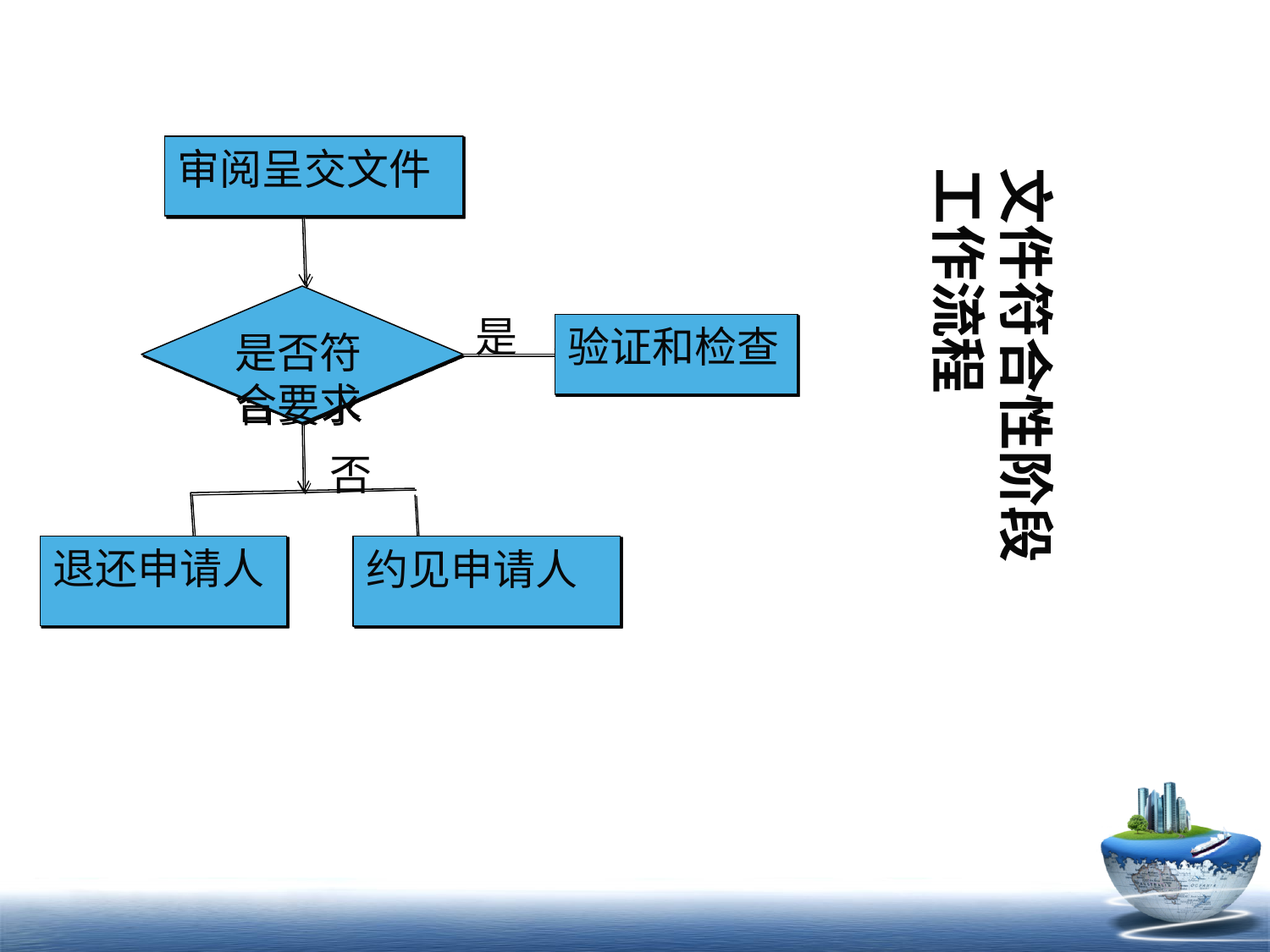

审阅呈交文件
文件符合性阶段工作流程

是否符合要求
是
验证和检查
否
退还申请人
约见申请人